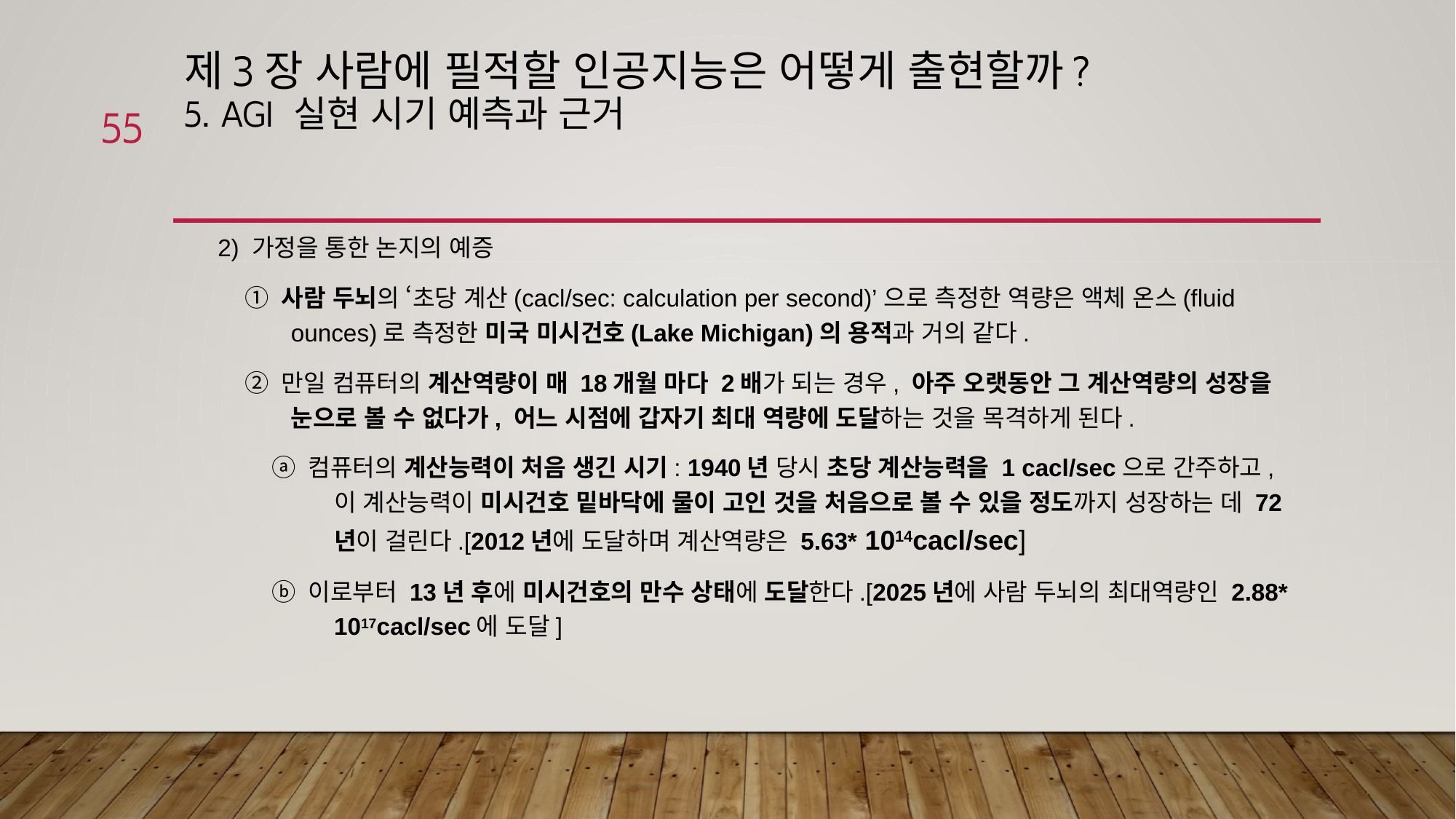

# 제3장 사람에 필적할 인공지능은 어떻게 출현할까? 5. AGI 실현 시기 예측과 근거
55

     2) 가정을 통한 논지의 예증
         ① 사람 두뇌의 ‘초당 계산(cacl/sec: calculation per second)’으로 측정한 역량은 액체 온스(fluid ounces)로 측정한 미국 미시건호(Lake Michigan)의 용적과 거의 같다.
         ② 만일 컴퓨터의 계산역량이 매 18개월 마다 2배가 되는 경우, 아주 오랫동안 그 계산역량의 성장을 눈으로 볼 수 없다가, 어느 시점에 갑자기 최대 역량에 도달하는 것을 목격하게 된다.
             ⓐ 컴퓨터의 계산능력이 처음 생긴 시기: 1940년 당시 초당 계산능력을 1 cacl/sec으로 간주하고, 이 계산능력이 미시건호 밑바닥에 물이 고인 것을 처음으로 볼 수 있을 정도까지 성장하는 데 72년이 걸린다.[2012년에 도달하며 계산역량은 5.63* 1014cacl/sec]
             ⓑ 이로부터 13년 후에 미시건호의 만수 상태에 도달한다.[2025년에 사람 두뇌의 최대역량인 2.88* 1017cacl/sec에 도달]